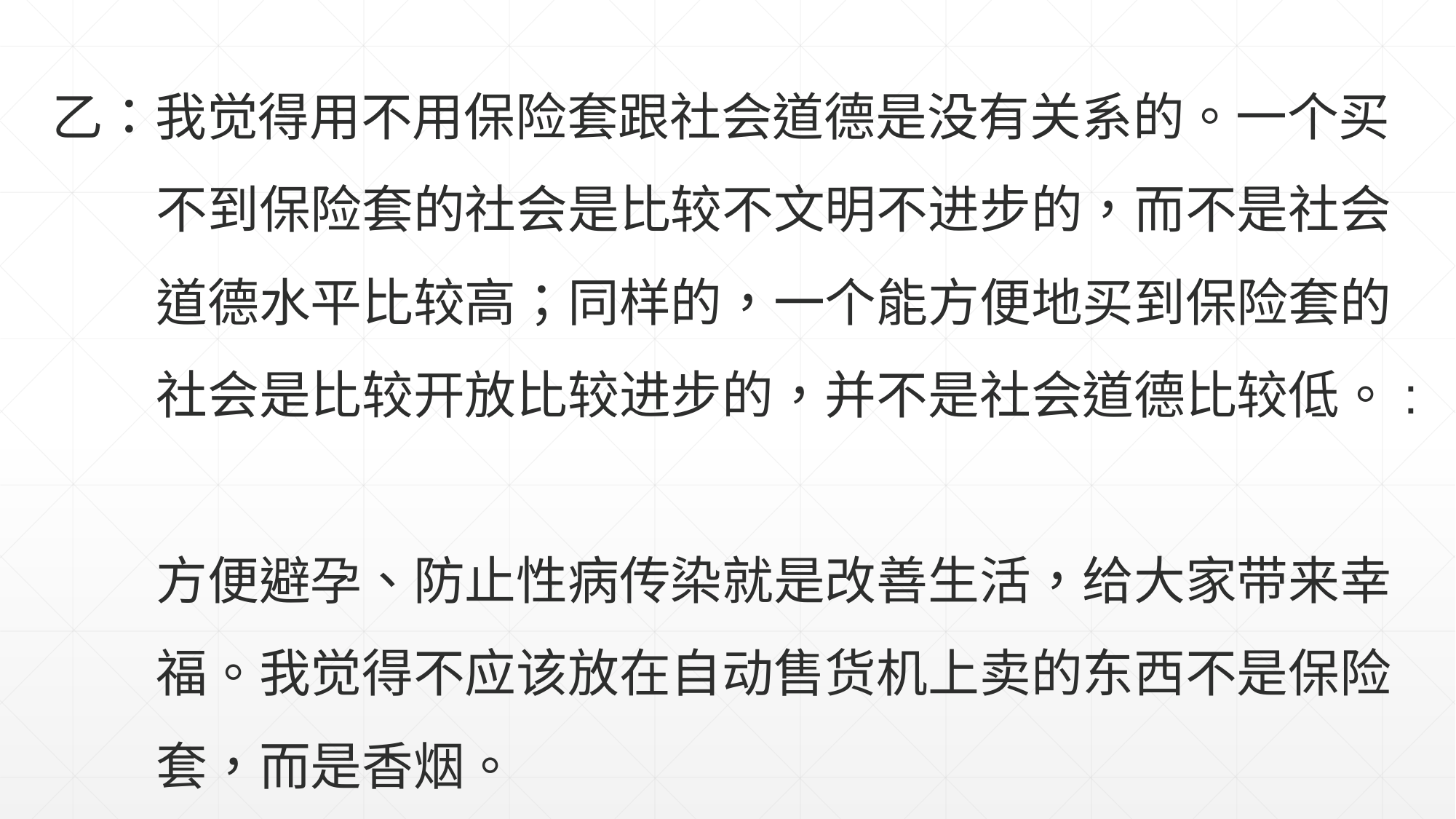

乙：我觉得用不用保险套跟社会道德是没有关系的。一个买
        不到保险套的社会是比较不文明不进步的，而不是社会
        道德水平比较高；同样的，一个能方便地买到保险套的
        社会是比较开放比较进步的，并不是社会道德比较低。:
        方便避孕、防止性病传染就是改善生活，给大家带来幸
        福。我觉得不应该放在自动售货机上卖的东西不是保险
        套，而是香烟。